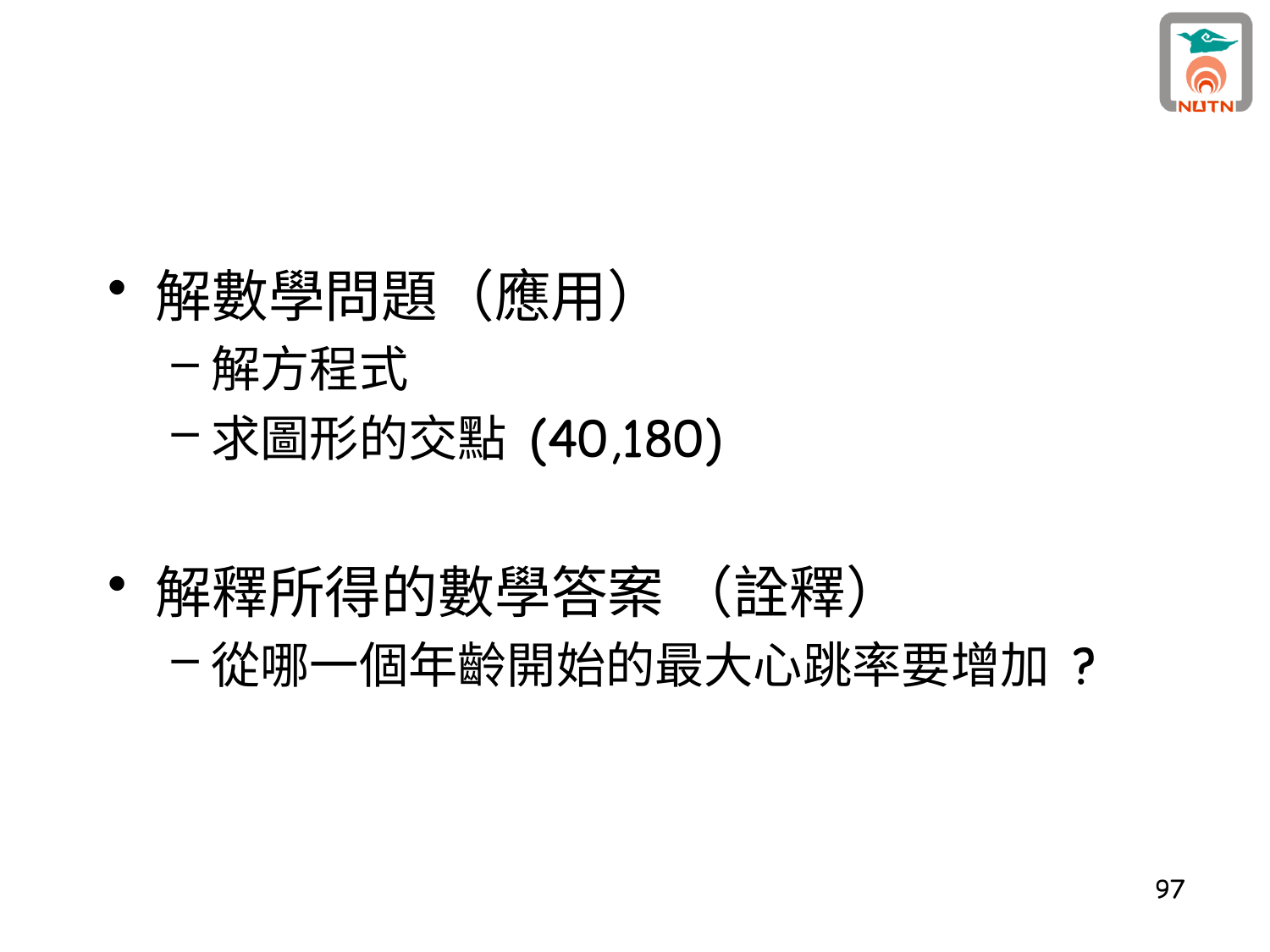

#
解數學問題（應用）
解方程式
求圖形的交點 (40,180)

解釋所得的數學答案 （詮釋）
從哪一個年齡開始的最大心跳率要增加 ?
97